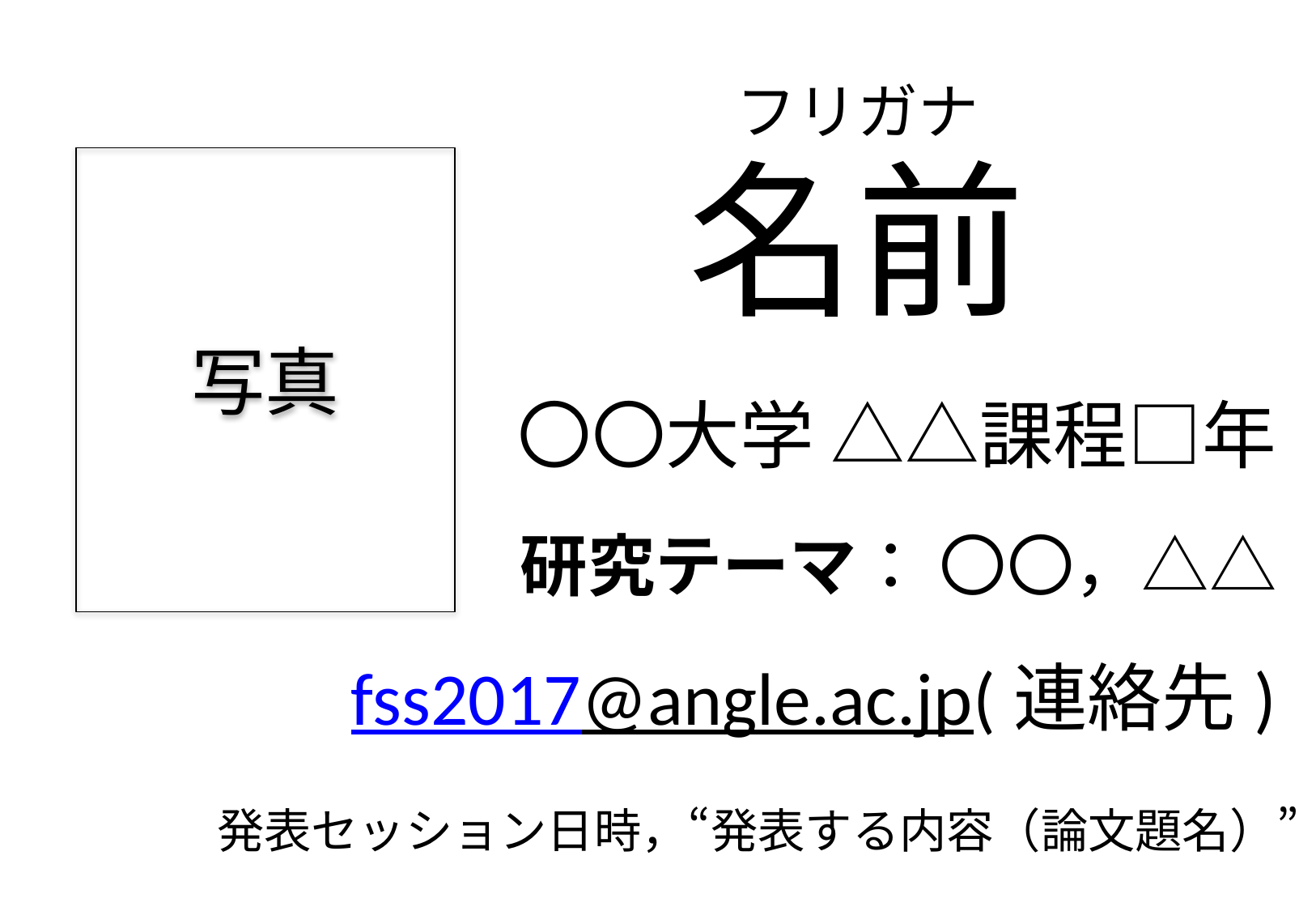

フリガナ
名前
写真
〇〇大学 △△課程□年
研究テーマ： 〇〇，△△
fss2017@angle.ac.jp(連絡先)
発表セッション日時，“発表する内容（論文題名）”